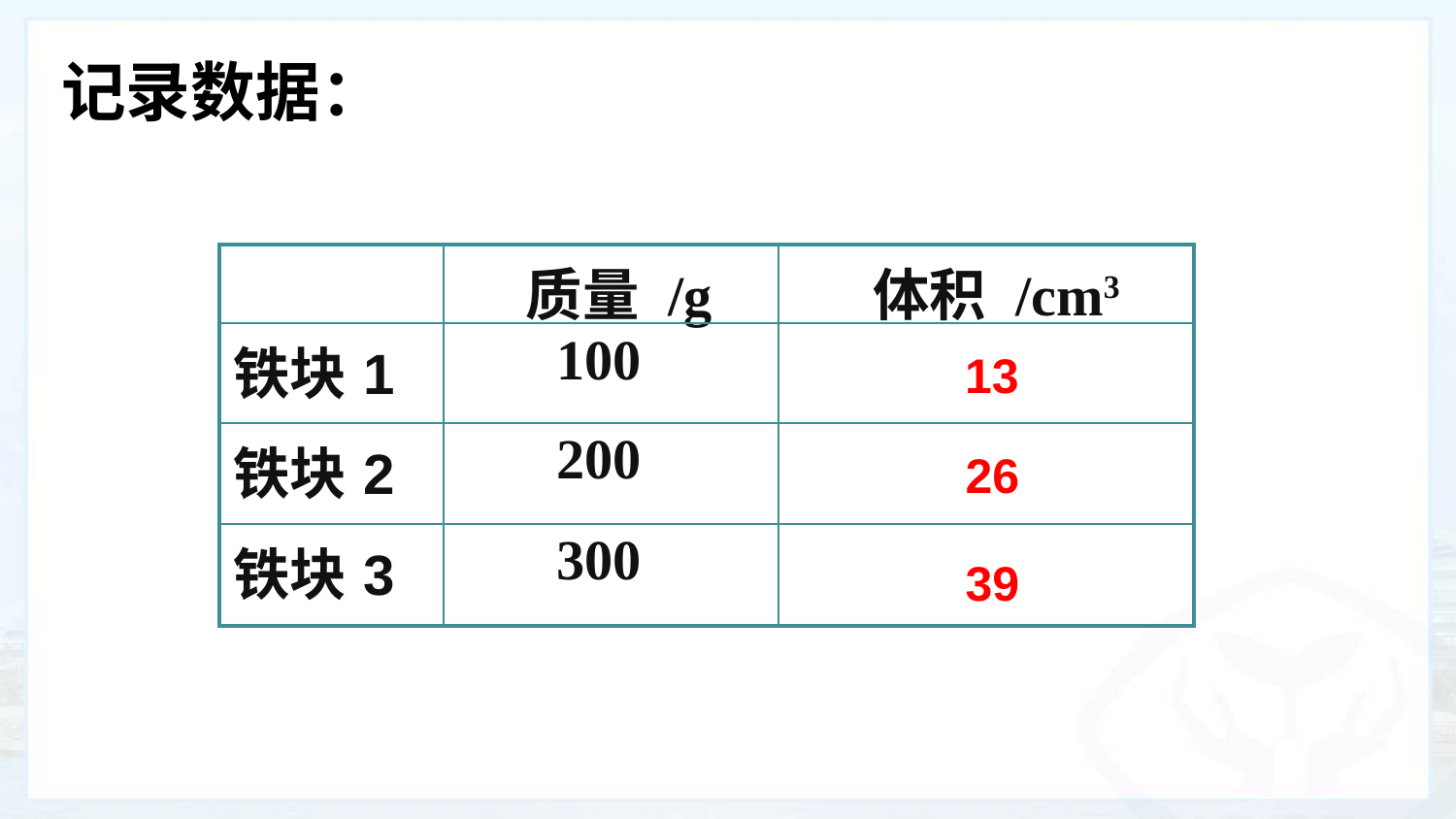

记录数据：
|  | 质量 /g | 体积 /cm3 |
| --- | --- | --- |
| 铁块1 | 100 |  |
| 铁块2 | 200 |  |
| 铁块3 | 300 |  |
13

26
39